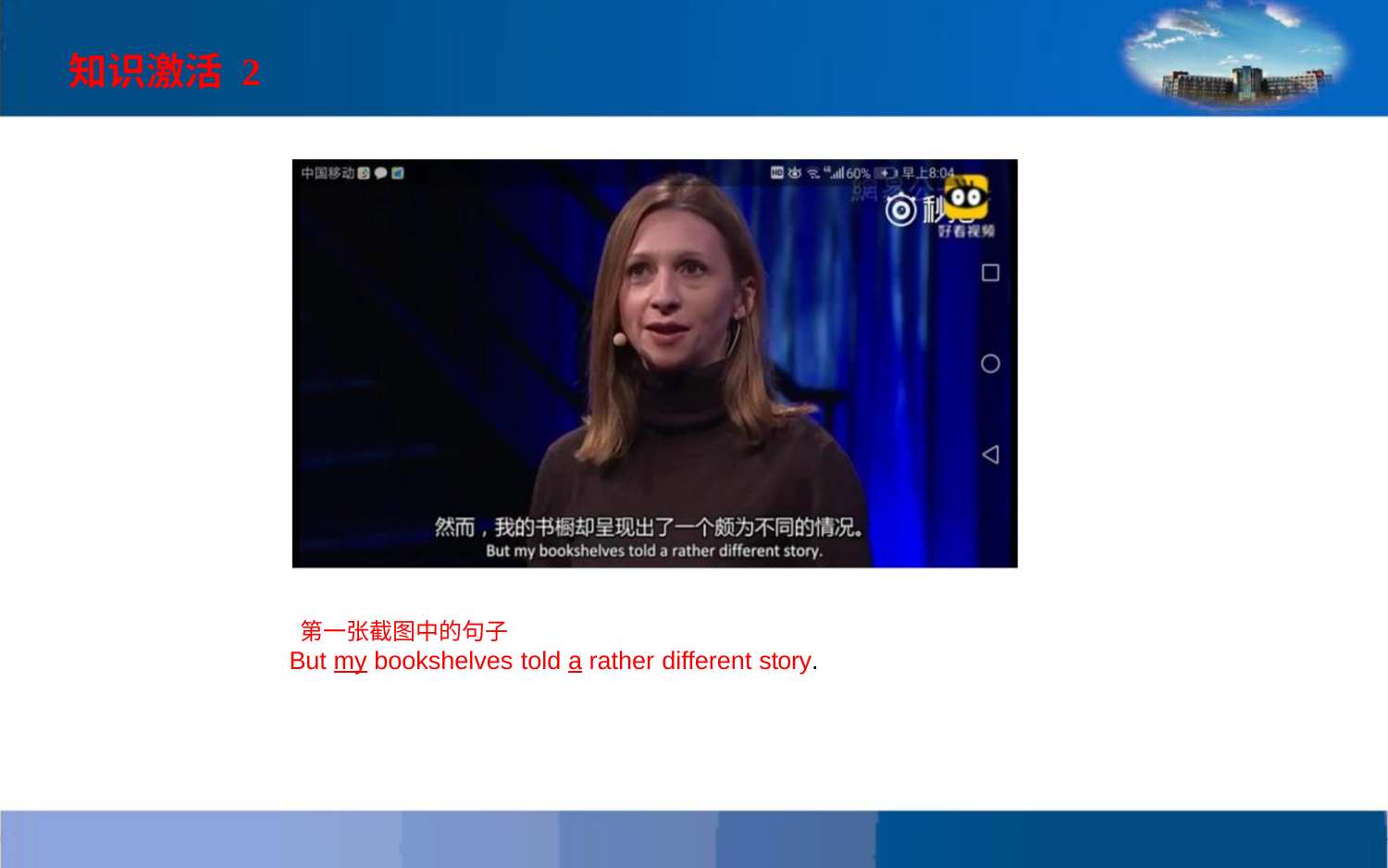

知识激活 2
第一张截图中的句子
But my bookshelves told a rather different story.